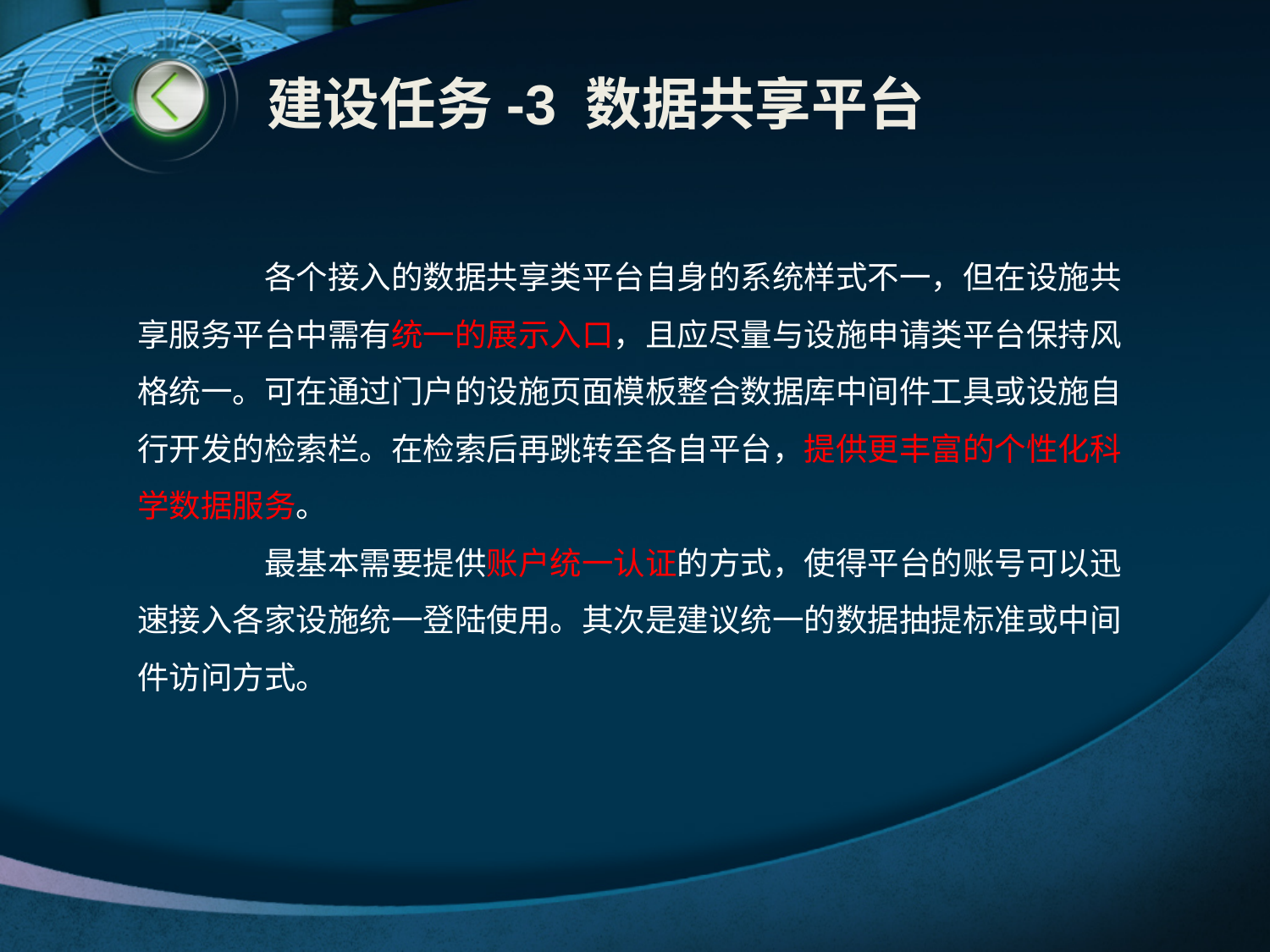

# 建设任务-3 数据共享平台

	各个接入的数据共享类平台自身的系统样式不一，但在设施共享服务平台中需有统一的展示入口，且应尽量与设施申请类平台保持风格统一。可在通过门户的设施页面模板整合数据库中间件工具或设施自行开发的检索栏。在检索后再跳转至各自平台，提供更丰富的个性化科学数据服务。
	最基本需要提供账户统一认证的方式，使得平台的账号可以迅速接入各家设施统一登陆使用。其次是建议统一的数据抽提标准或中间件访问方式。